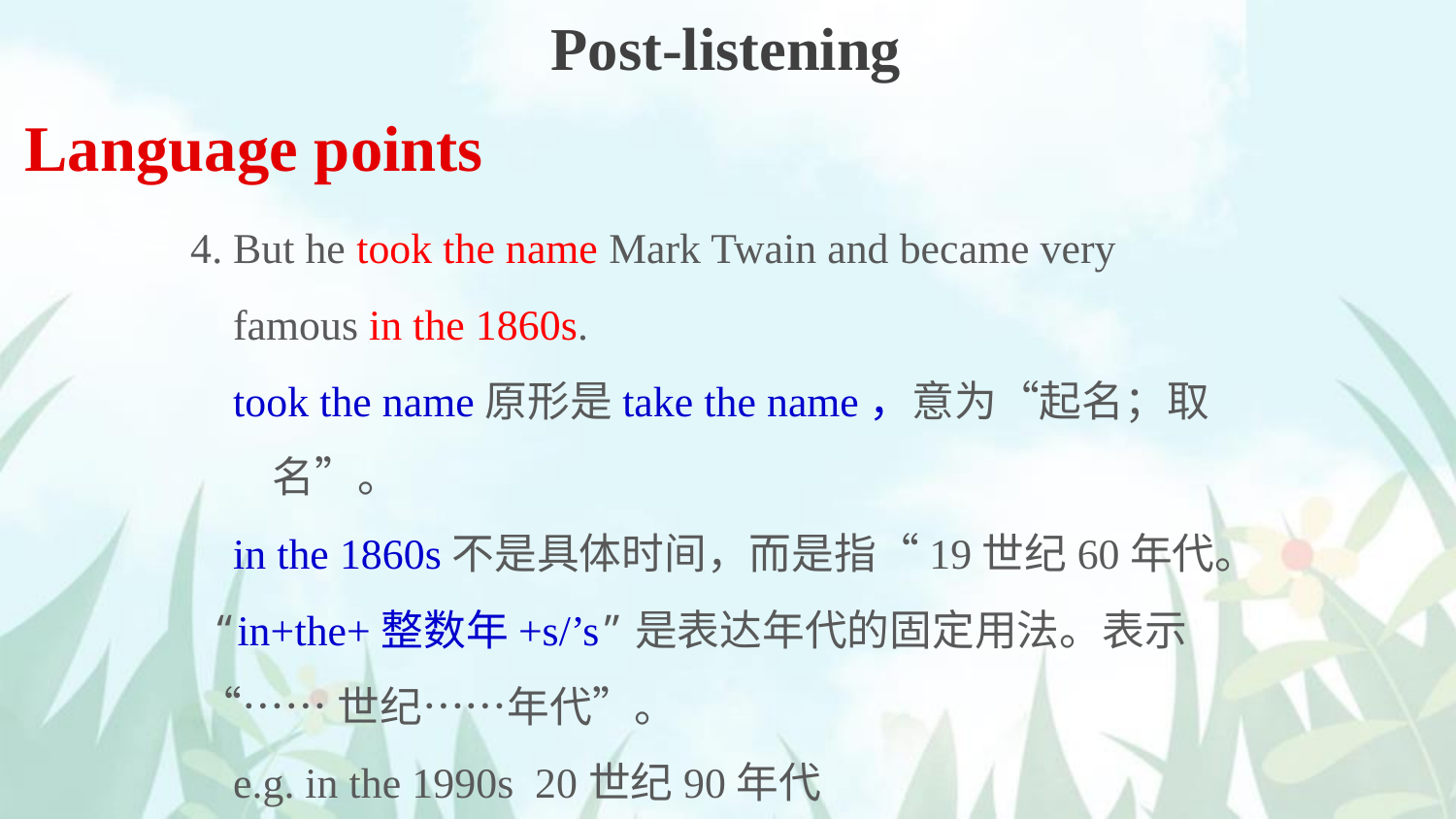

Post-listening
Language points
4. But he took the name Mark Twain and became very
    famous in the 1860s.
    took the name原形是take the name，意为“起名；取名”。
    in the 1860s不是具体时间，而是指“19世纪60年代。
  “in+the+整数年+s/’s”是表达年代的固定用法。表示
 “……世纪……年代”。
    e.g. in the 1990s  20世纪90年代